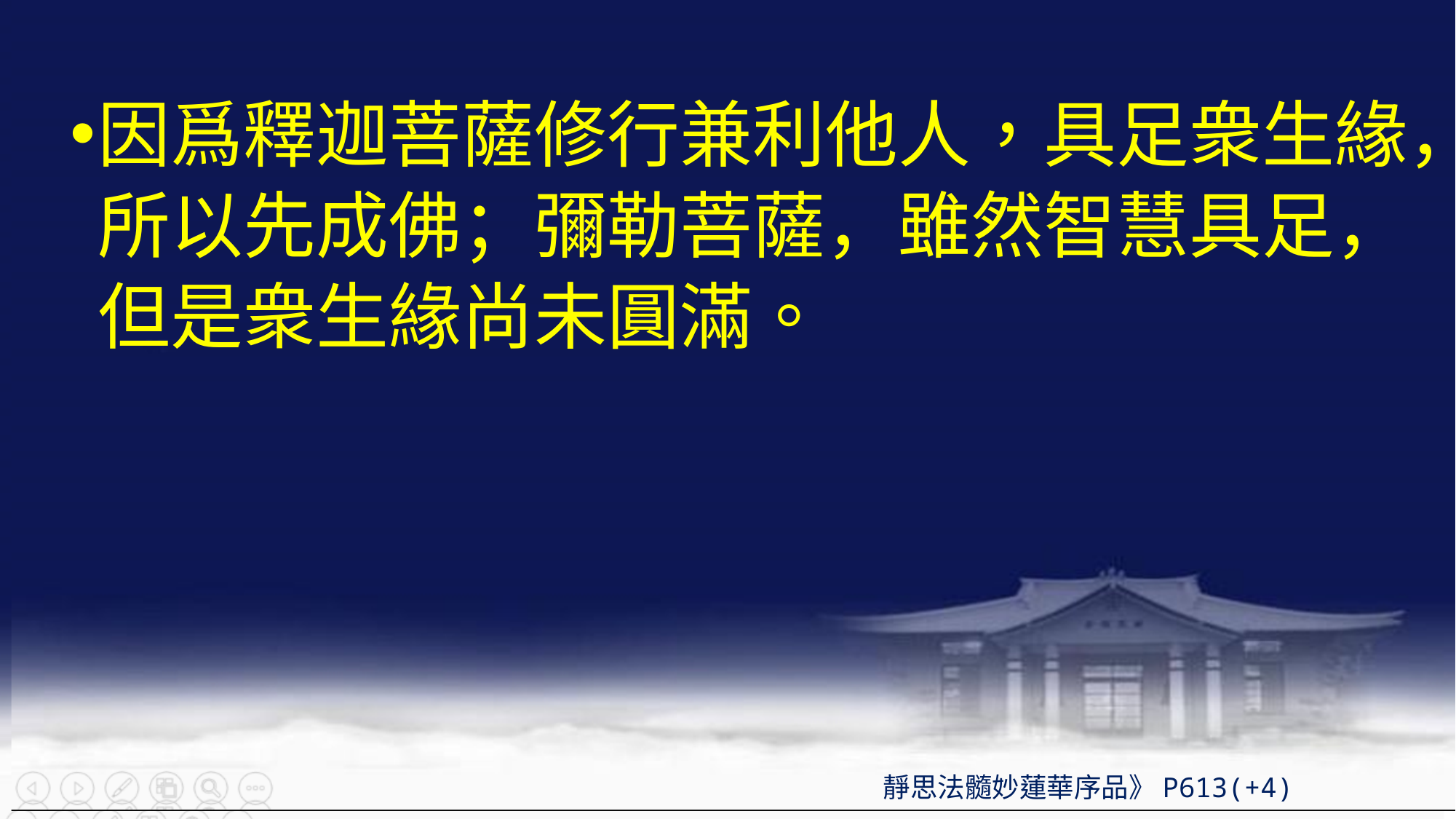

因爲釋迦菩薩修行兼利他人，具足衆生緣，所以先成佛；彌勒菩薩，雖然智慧具足，但是衆生緣尚未圓滿。
靜思法髓妙蓮華序品》P613(+4)